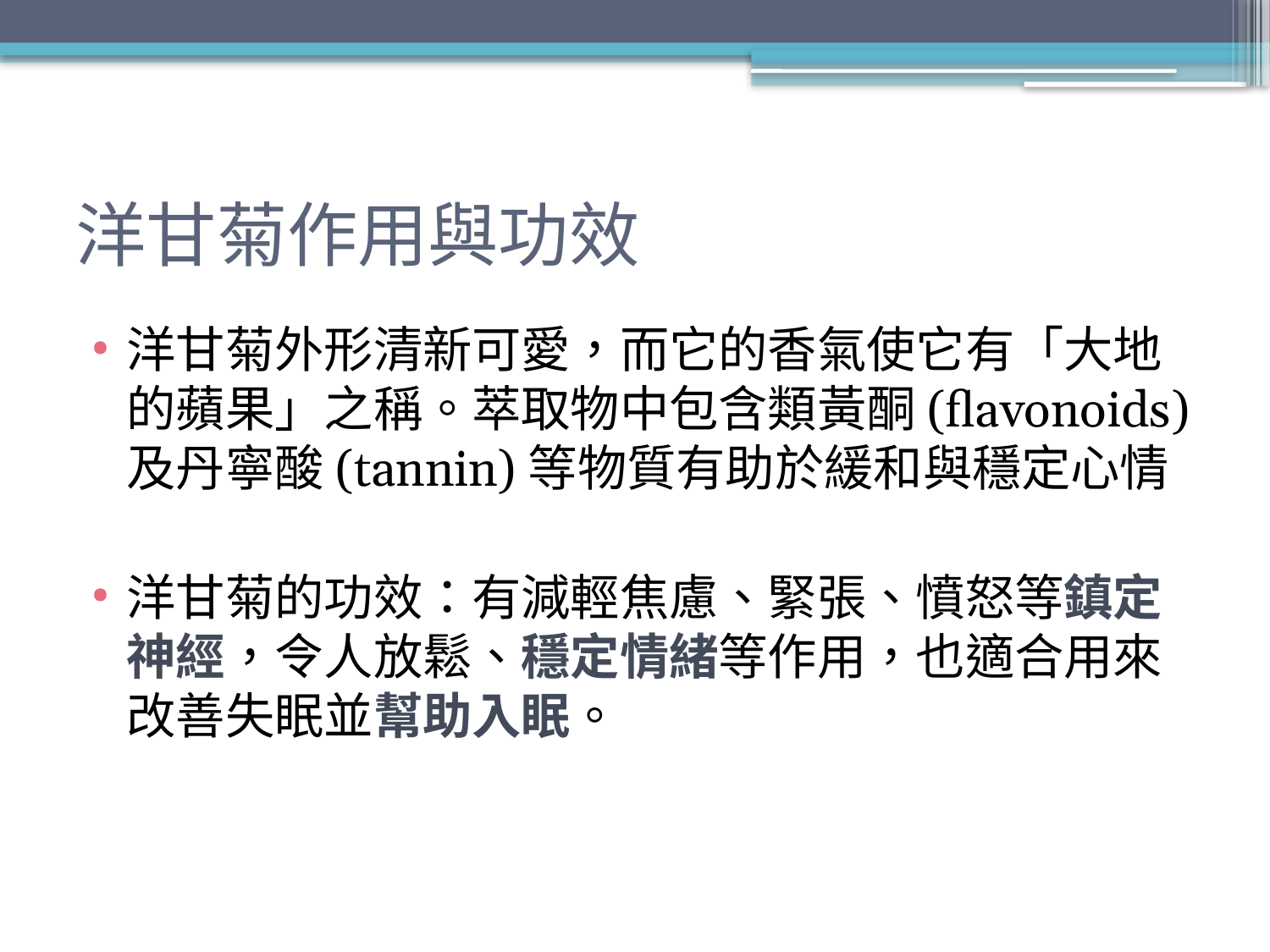

# 洋甘菊作用與功效
洋甘菊外形清新可愛，而它的香氣使它有「大地的蘋果」之稱。萃取物中包含類黃酮(flavonoids)及丹寧酸(tannin)等物質有助於緩和與穩定心情

洋甘菊的功效：有減輕焦慮、緊張、憤怒等鎮定神經，令人放鬆、穩定情緒等作用，也適合用來改善失眠並幫助入眠。